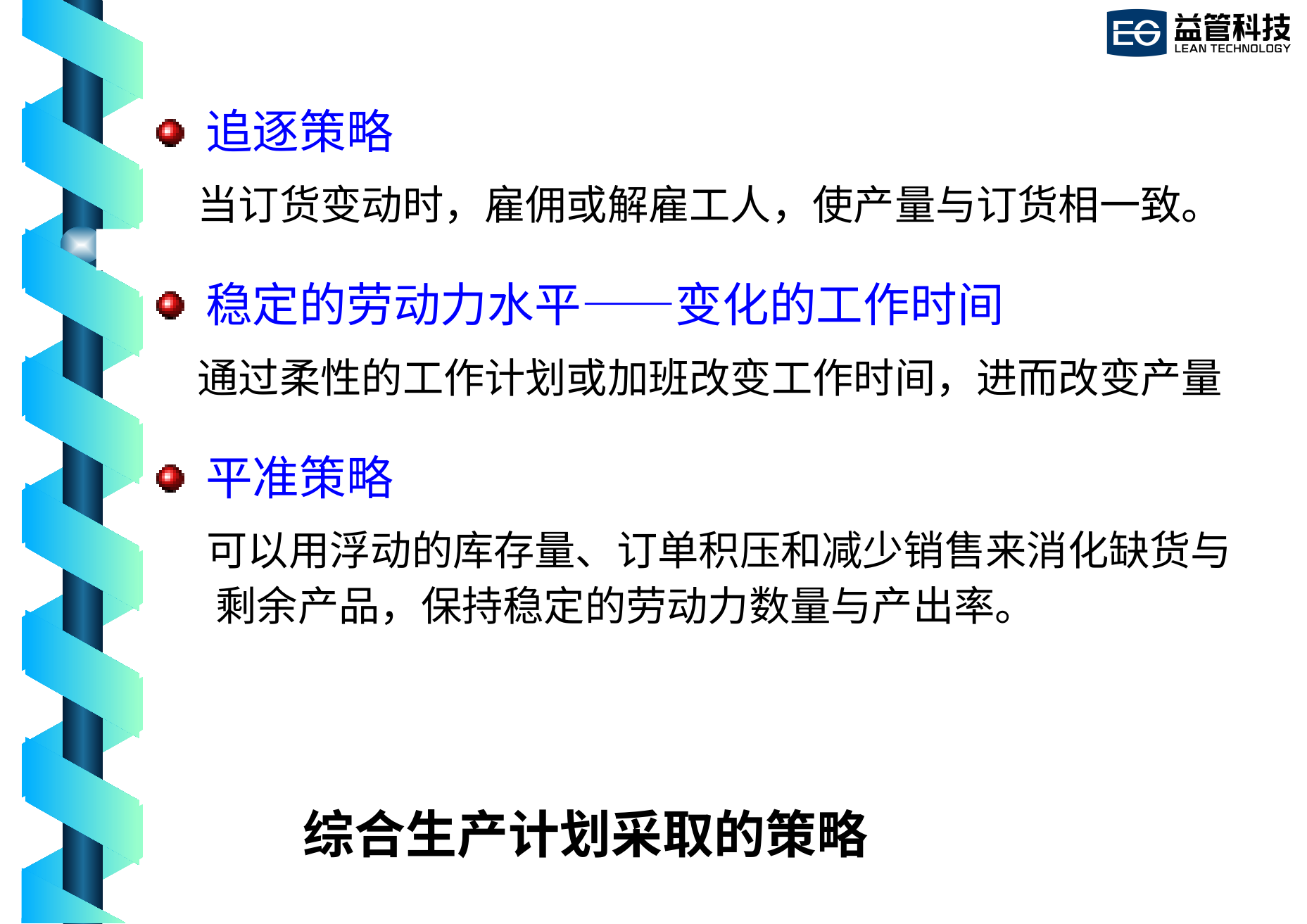

追逐策略
    当订货变动时，雇佣或解雇工人，使产量与订货相一致。
 稳定的劳动力水平——变化的工作时间
    通过柔性的工作计划或加班改变工作时间，进而改变产量
 平准策略
     可以用浮动的库存量、订单积压和减少销售来消化缺货与
      剩余产品，保持稳定的劳动力数量与产出率。
# 综合生产计划采取的策略